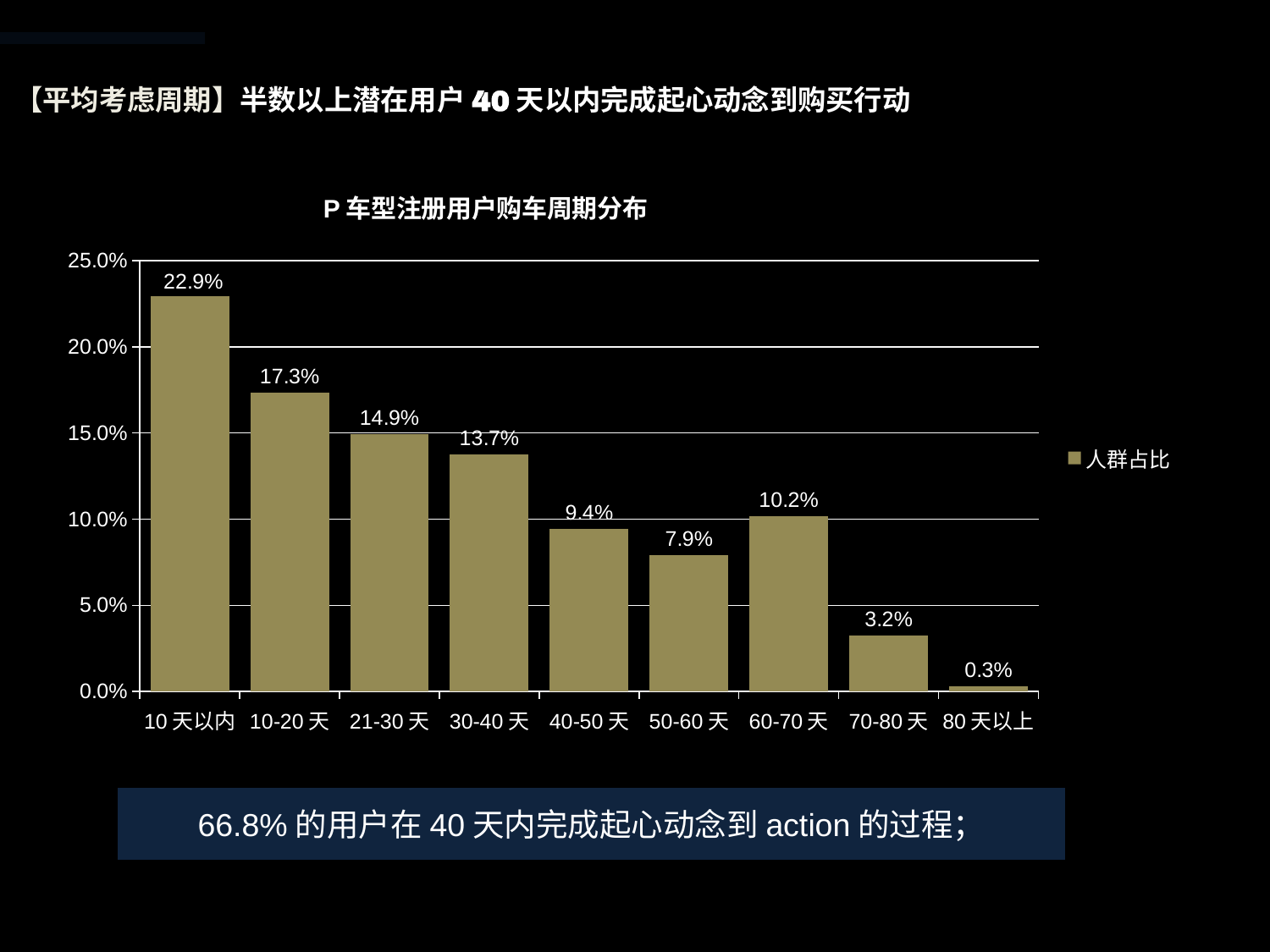

# 【平均考虑周期】半数以上潜在用户40天以内完成起心动念到购买行动

### Chart: P车型注册用户购车周期分布

| Category | 人群占比 |
|---|---|
| 10天以内 | 0.229437229437229 |
| 10-20天 | 0.173160173160173 |
| 21-30天 | 0.149350649350649 |
| 30-40天 | 0.137445887445887 |
| 40-50天 | 0.0941558441558442 |
| 50-60天 | 0.079004329004329 |
| 60-70天 | 0.101731601731602 |
| 70-80天 | 0.0324675324675325 |
| 80天以上 | 0.00324675324675325 |
66.8%的用户在40天内完成起心动念到action的过程；